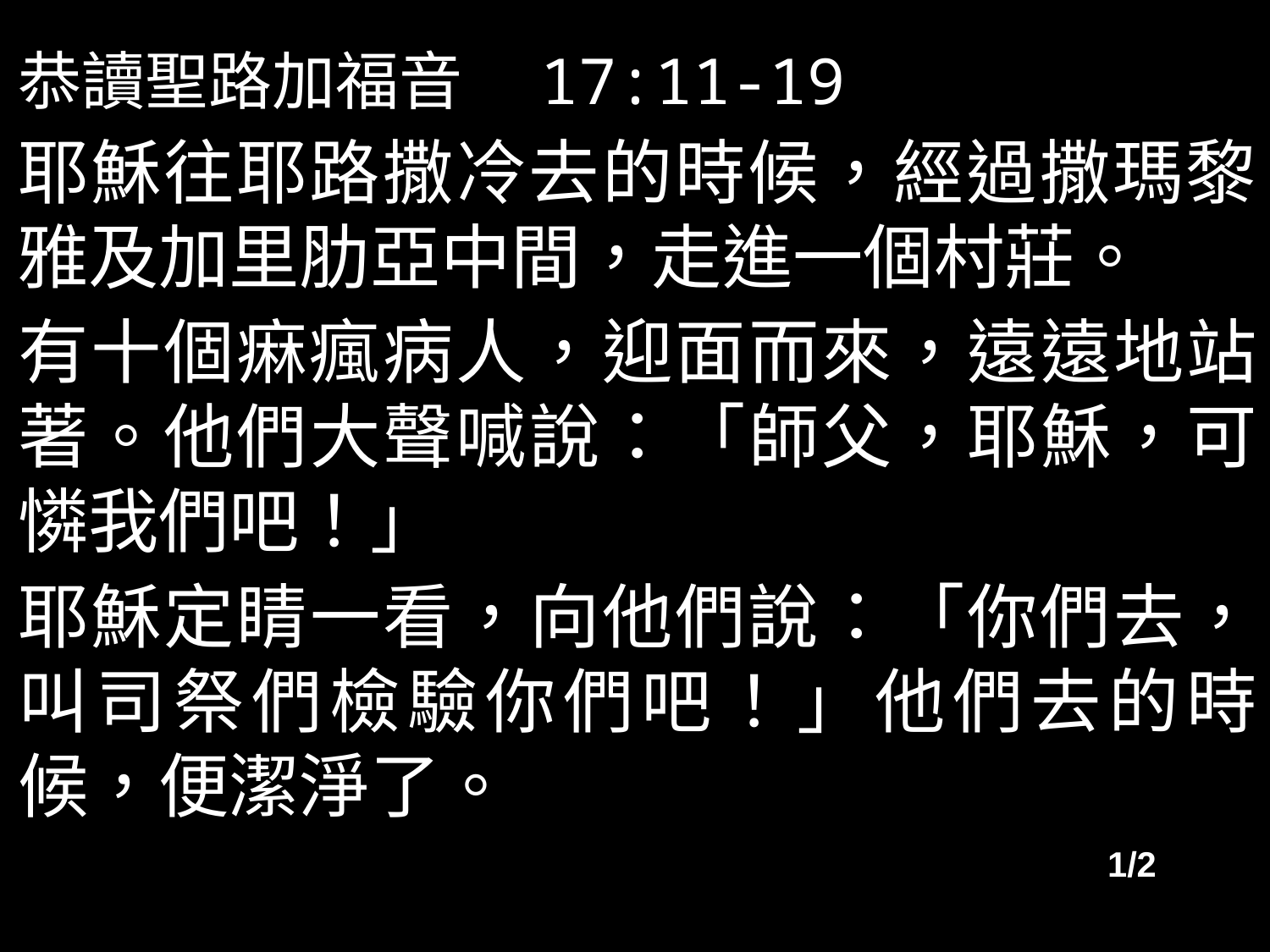

恭讀聖路加福音　17:11-19
耶穌往耶路撒冷去的時候，經過撒瑪黎雅及加里肋亞中間，走進一個村莊。
有十個痳瘋病人，迎面而來，遠遠地站著。他們大聲喊說：「師父，耶穌，可憐我們吧！」
耶穌定睛一看，向他們說：「你們去，叫司祭們檢驗你們吧！」他們去的時候，便潔淨了。
1/2